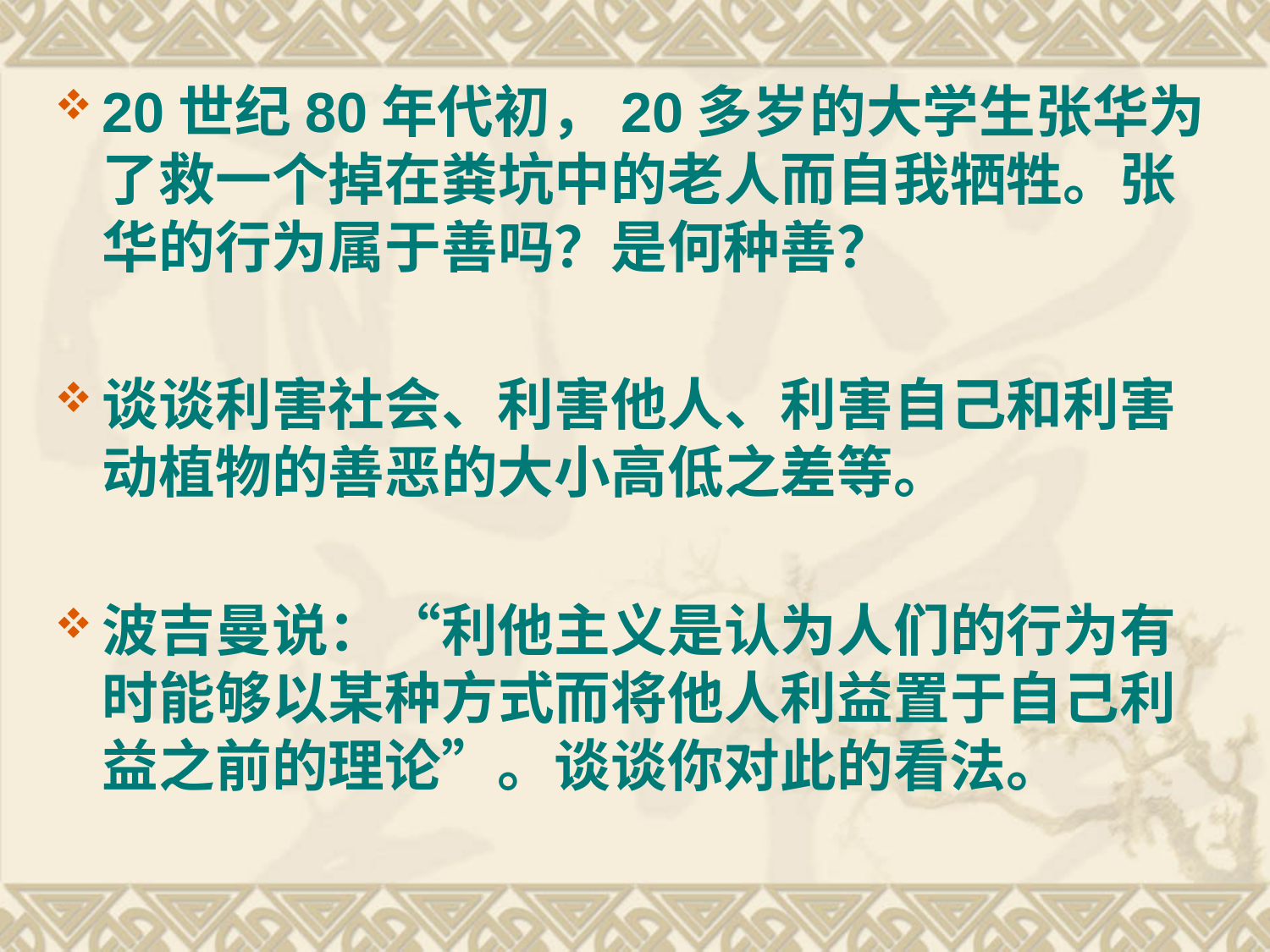

20世纪80年代初，20多岁的大学生张华为了救一个掉在粪坑中的老人而自我牺牲。张华的行为属于善吗？是何种善？

谈谈利害社会、利害他人、利害自己和利害动植物的善恶的大小高低之差等。

波吉曼说：“利他主义是认为人们的行为有时能够以某种方式而将他人利益置于自己利益之前的理论”。谈谈你对此的看法。